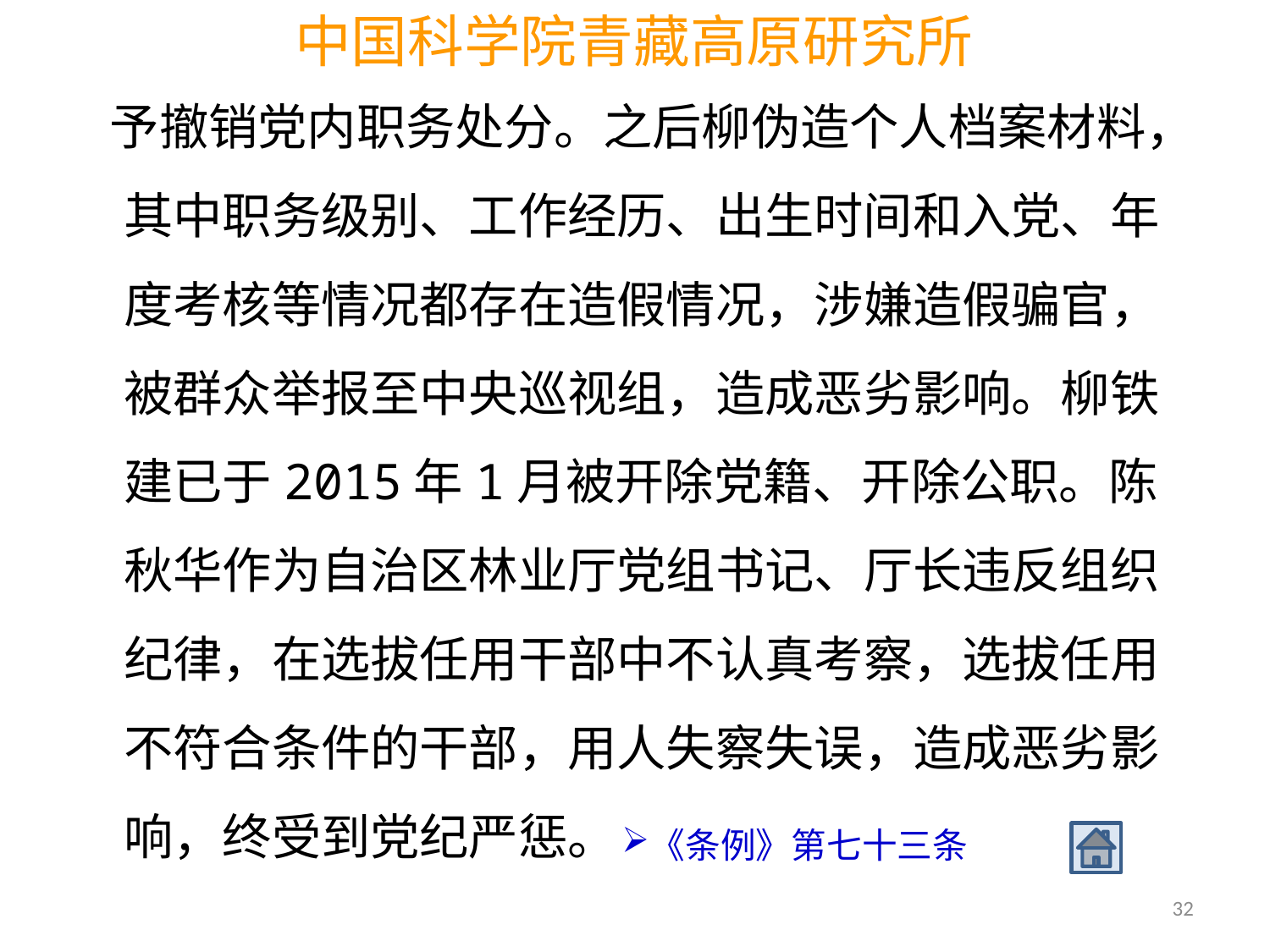

予撤销党内职务处分。之后柳伪造个人档案材料，其中职务级别、工作经历、出生时间和入党、年度考核等情况都存在造假情况，涉嫌造假骗官，被群众举报至中央巡视组，造成恶劣影响。柳铁建已于2015年1月被开除党籍、开除公职。陈秋华作为自治区林业厅党组书记、厅长违反组织纪律，在选拔任用干部中不认真考察，选拔任用不符合条件的干部，用人失察失误，造成恶劣影响，终受到党纪严惩。
《条例》第七十三条

32